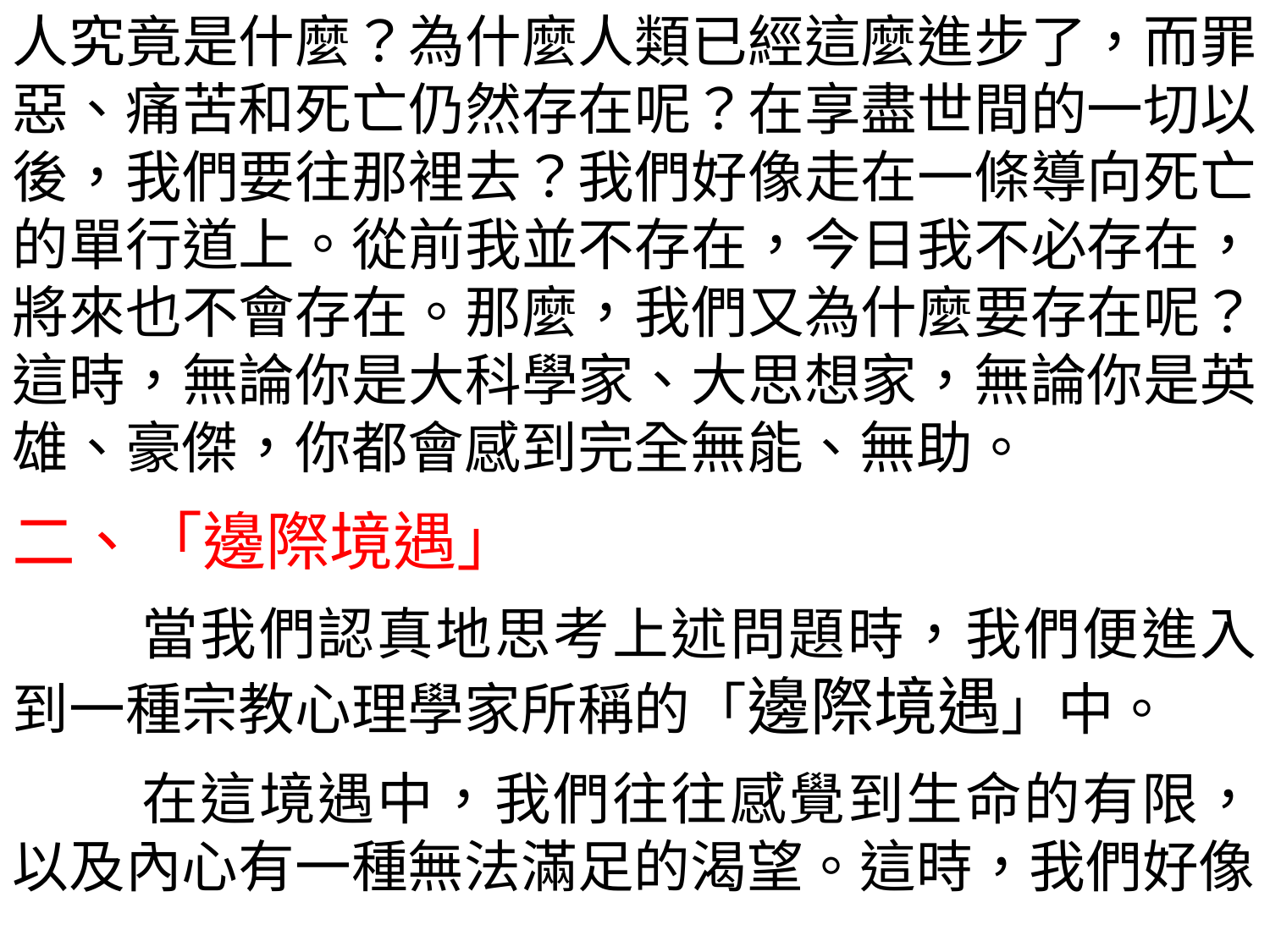

人究竟是什麼？為什麼人類已經這麼進步了，而罪惡、痛苦和死亡仍然存在呢？在享盡世間的一切以後，我們要往那裡去？我們好像走在一條導向死亡的單行道上。從前我並不存在，今日我不必存在，將來也不會存在。那麼，我們又為什麼要存在呢？這時，無論你是大科學家、大思想家，無論你是英雄、豪傑，你都會感到完全無能、無助。
二、「邊際境遇」
	當我們認真地思考上述問題時，我們便進入到一種宗教心理學家所稱的「邊際境遇」中。
	在這境遇中，我們往往感覺到生命的有限，以及內心有一種無法滿足的渴望。這時，我們好像